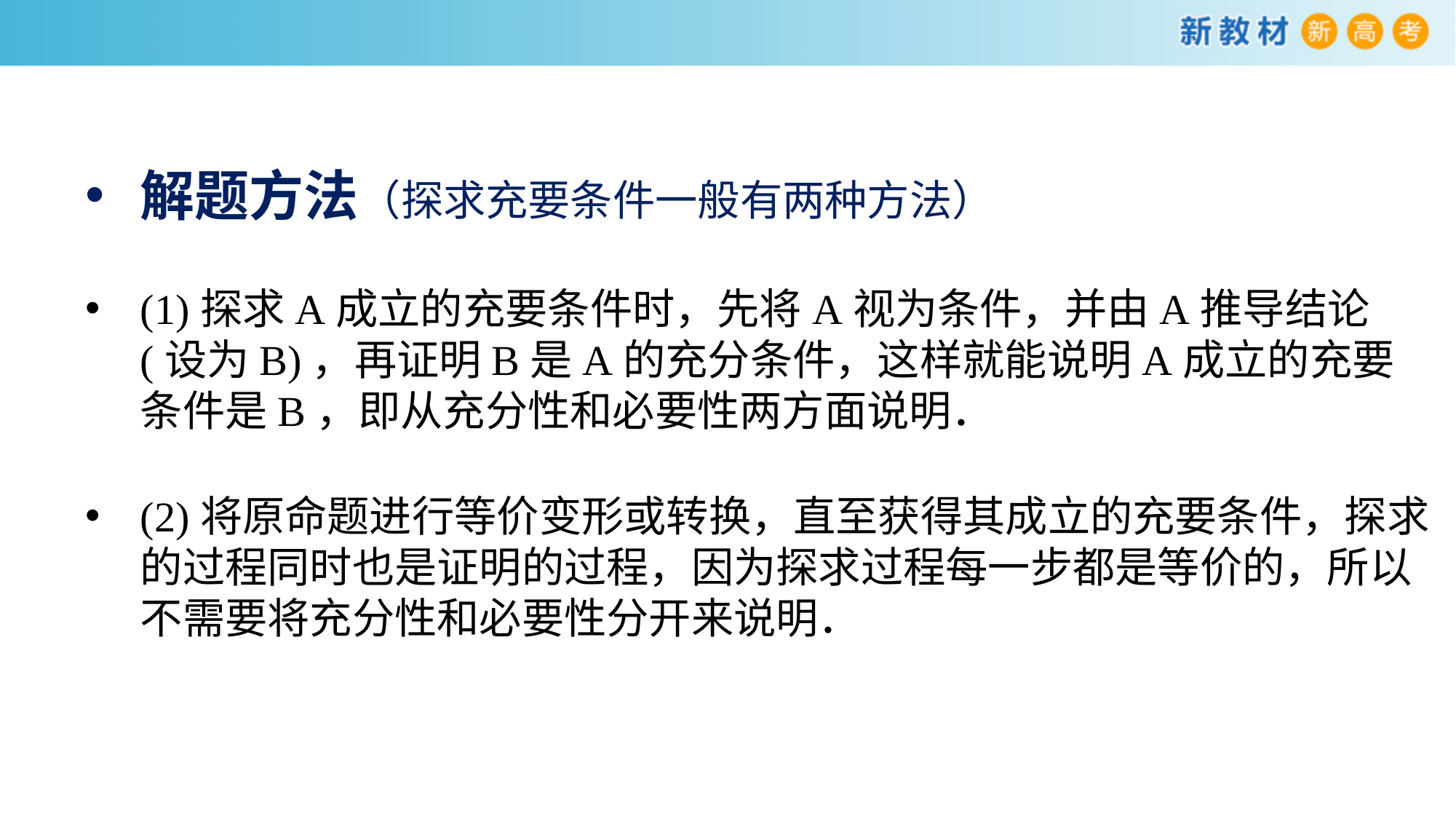

#
解题方法（探求充要条件一般有两种方法）

(1)探求A成立的充要条件时，先将A视为条件，并由A推导结论(设为B)，再证明B是A的充分条件，这样就能说明A成立的充要条件是B，即从充分性和必要性两方面说明．

(2)将原命题进行等价变形或转换，直至获得其成立的充要条件，探求的过程同时也是证明的过程，因为探求过程每一步都是等价的，所以不需要将充分性和必要性分开来说明．